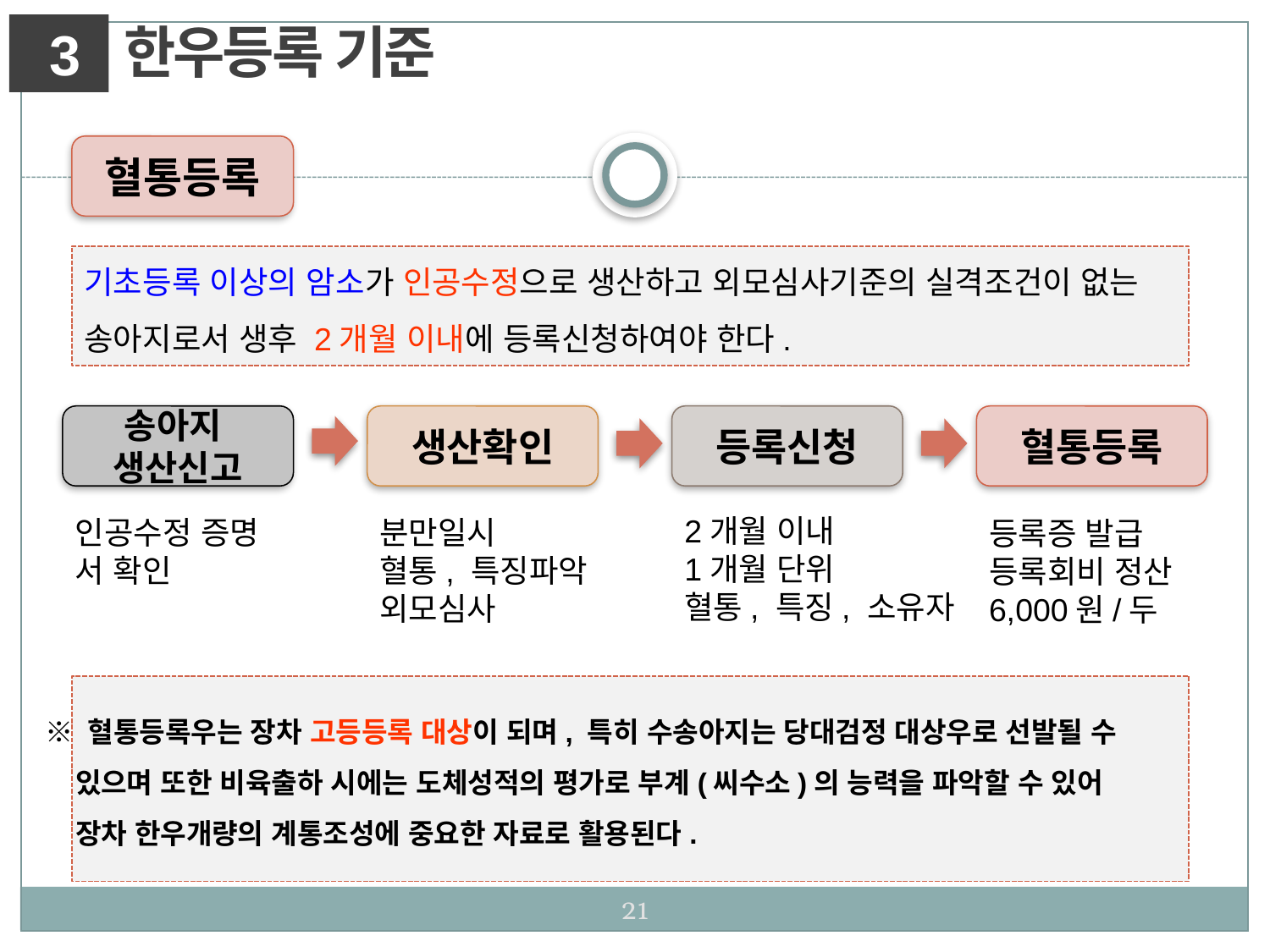

한우등록 기준
3
혈통등록
기초등록 이상의 암소가 인공수정으로 생산하고 외모심사기준의 실격조건이 없는 송아지로서 생후 2개월 이내에 등록신청하여야 한다.

송아지
생산신고
생산확인
등록신청
혈통등록

2개월 이내
1개월 단위
혈통, 특징, 소유자
분만일시
혈통, 특징파악
외모심사
인공수정 증명
서 확인
등록증 발급
등록회비 정산
6,000원/두

 ※ 혈통등록우는 장차 고등등록 대상이 되며, 특히 수송아지는 당대검정 대상우로 선발될 수
    있으며 또한 비육출하 시에는 도체성적의 평가로 부계(씨수소)의 능력을 파악할 수 있어
    장차 한우개량의 계통조성에 중요한 자료로 활용된다.
21